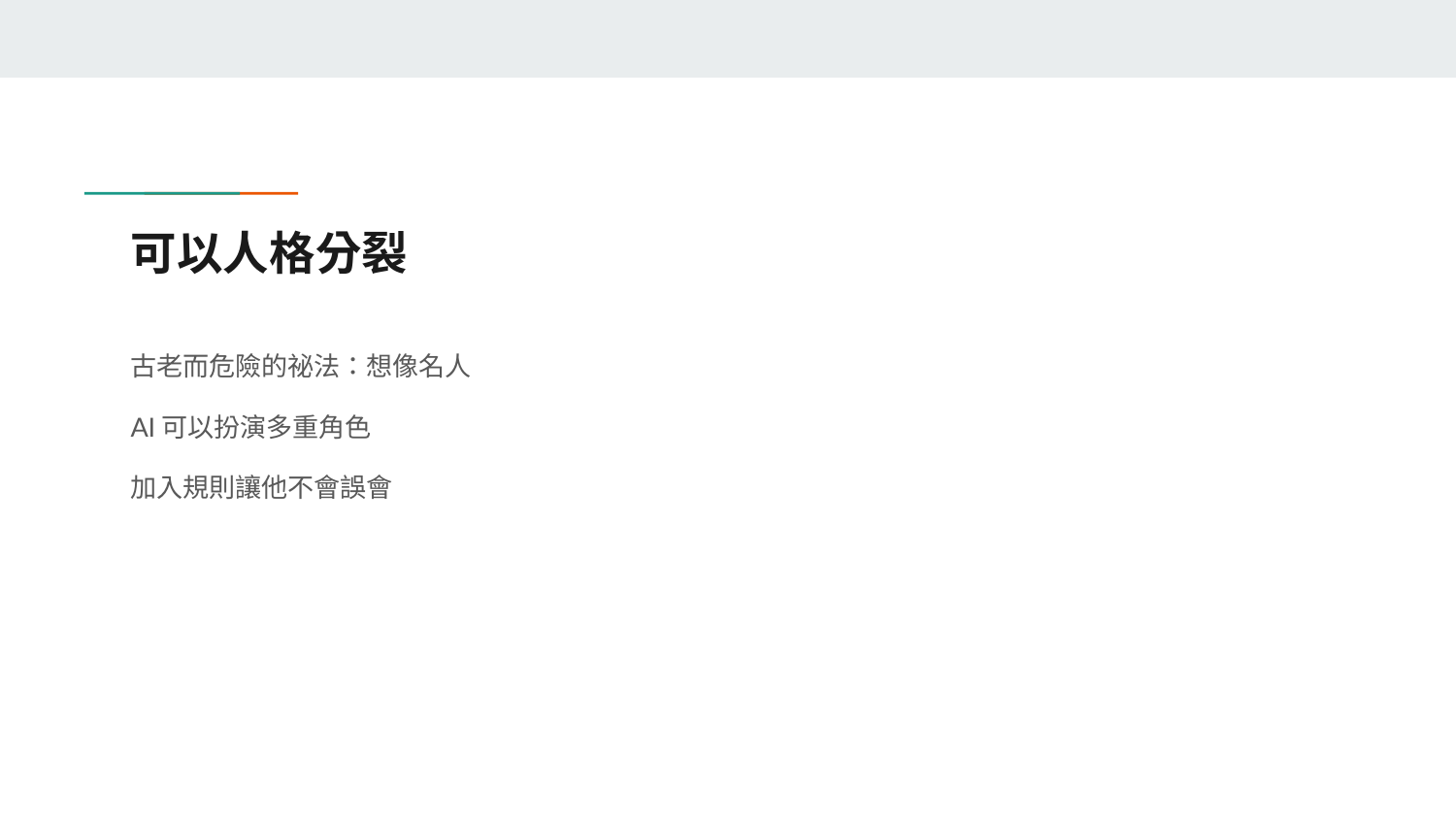

# 可以人格分裂
古老而危險的祕法：想像名人
AI可以扮演多重角色
加入規則讓他不會誤會